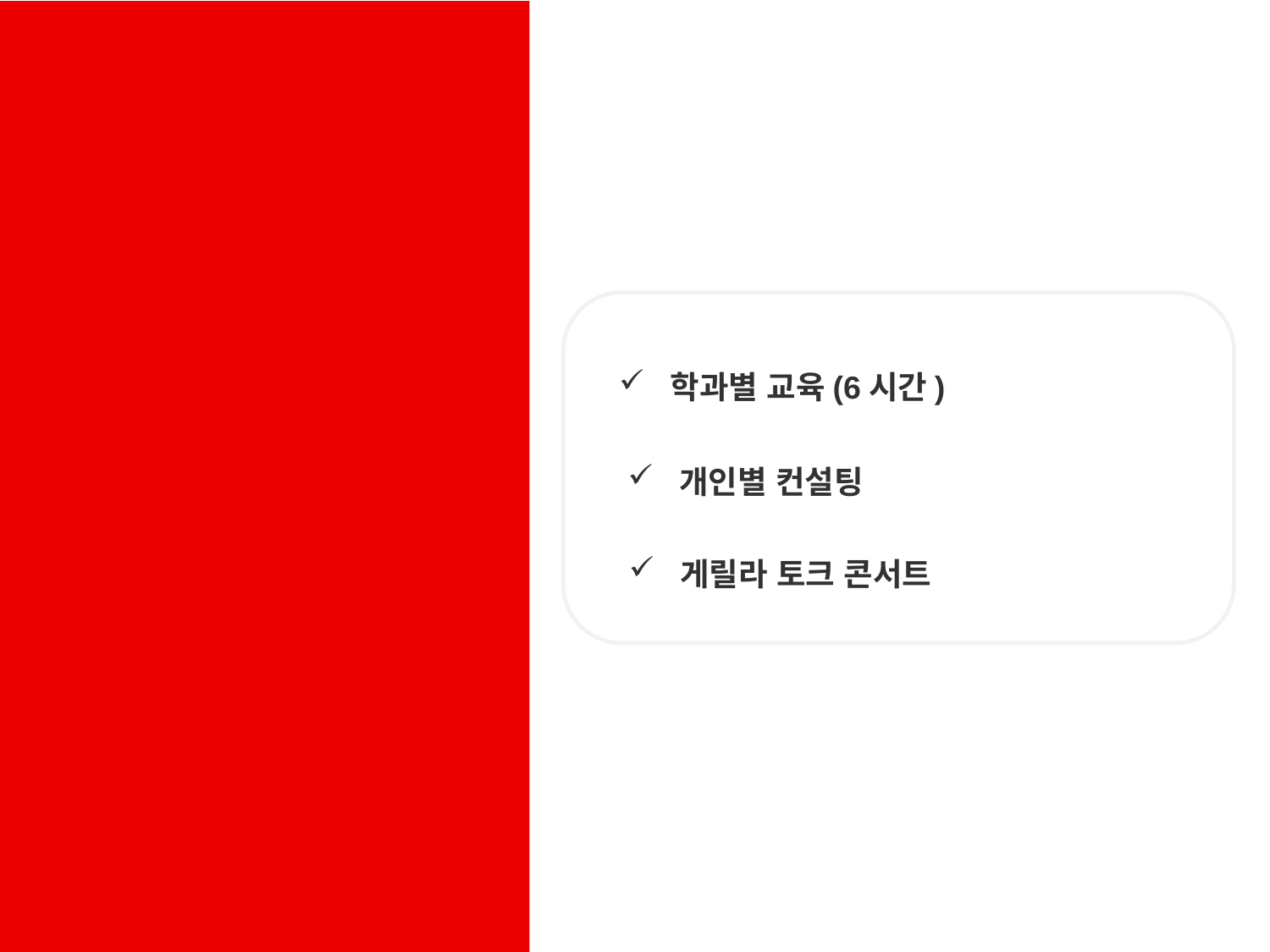

잡코칭 프로그램 구성
  학과별 교육(6시간)
  개인별 컨설팅
  게릴라 토크 콘서트